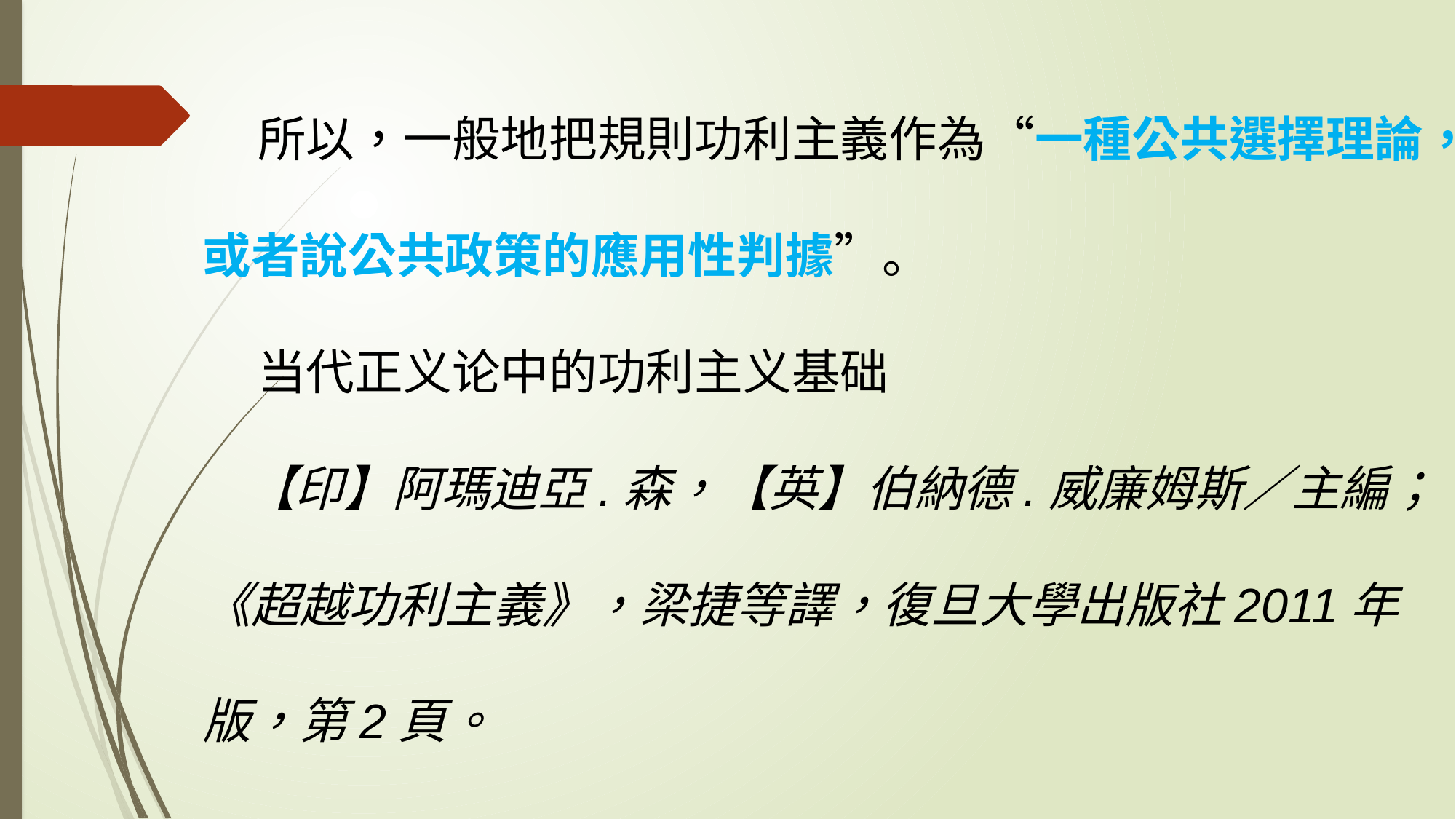

所以，一般地把規則功利主義作為“一種公共選擇理論，或者說公共政策的應用性判據”。
    当代正义论中的功利主义基础
   【印】阿瑪迪亞.森，【英】伯納德.威廉姆斯／主編；《超越功利主義》，梁捷等譯，復旦大學出版社2011年版，第2頁。